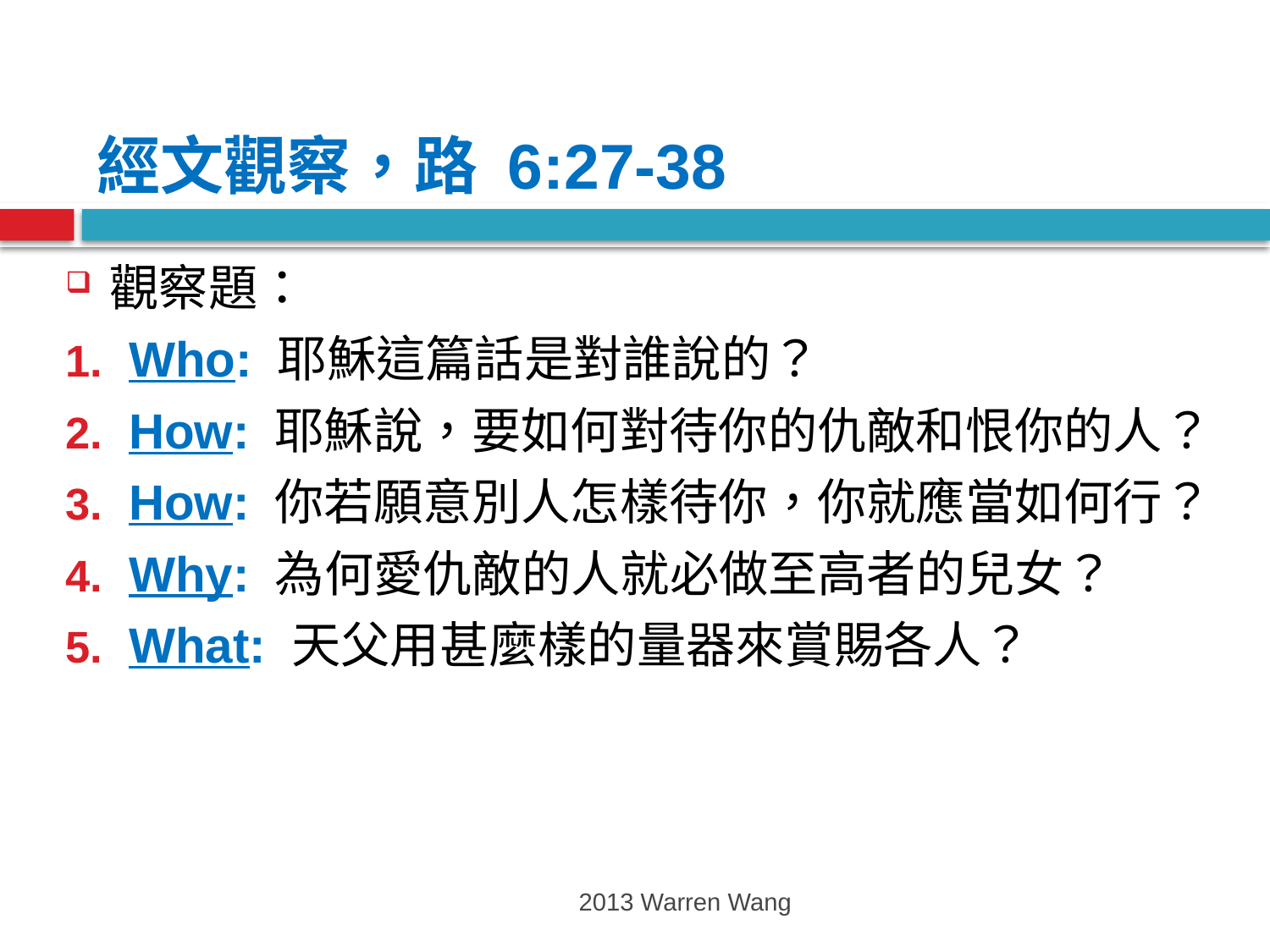

# 經文觀察，路 6:27-38
觀察題：
Who: 耶穌這篇話是對誰說的？
How: 耶穌說，要如何對待你的仇敵和恨你的人？
How: 你若願意別人怎樣待你，你就應當如何行？
Why: 為何愛仇敵的人就必做至高者的兒女？
What: 天父用甚麼樣的量器來賞賜各人？
2013 Warren Wang